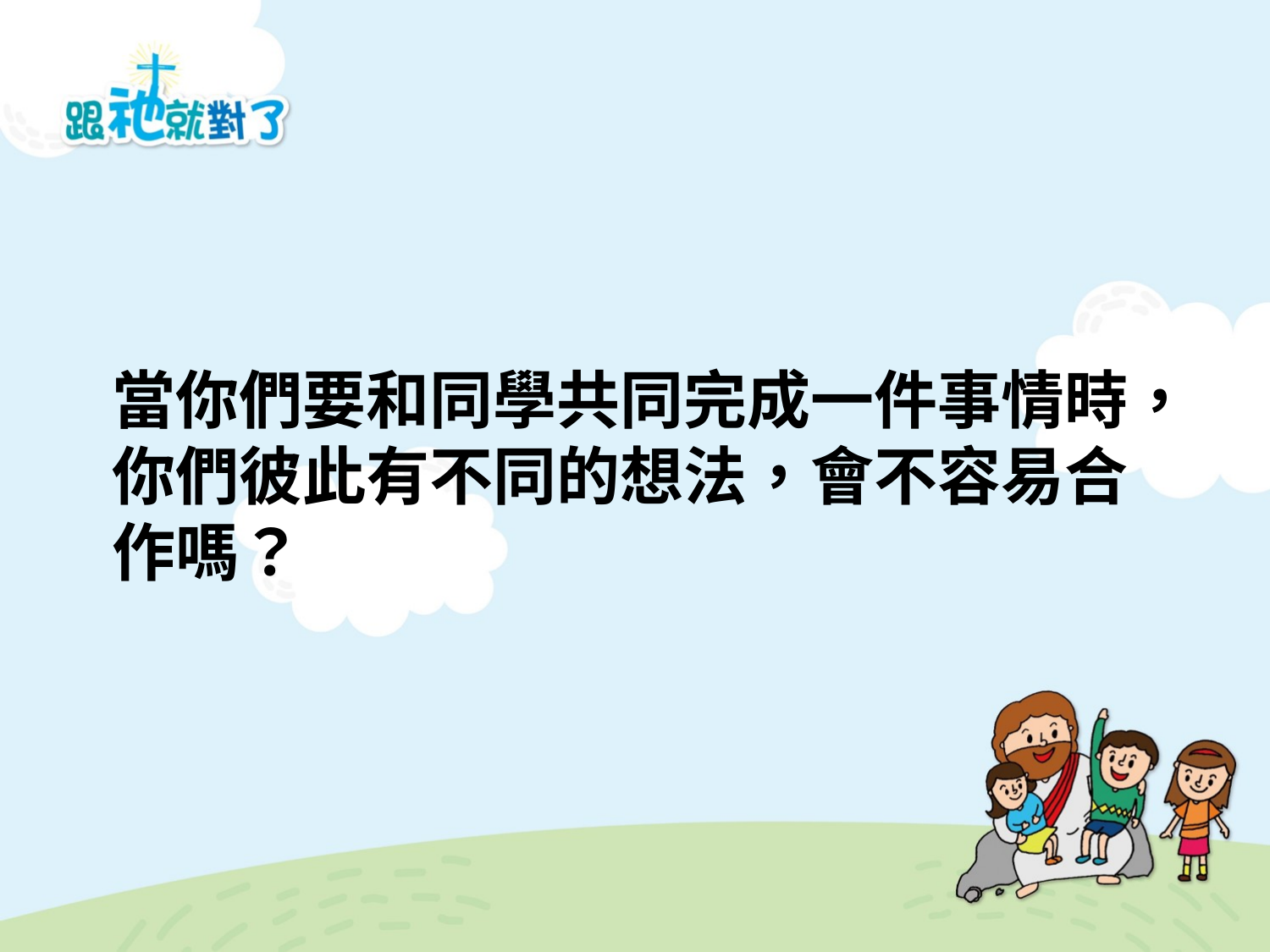

當你們要和同學共同完成一件事情時，你們彼此有不同的想法，會不容易合作嗎？